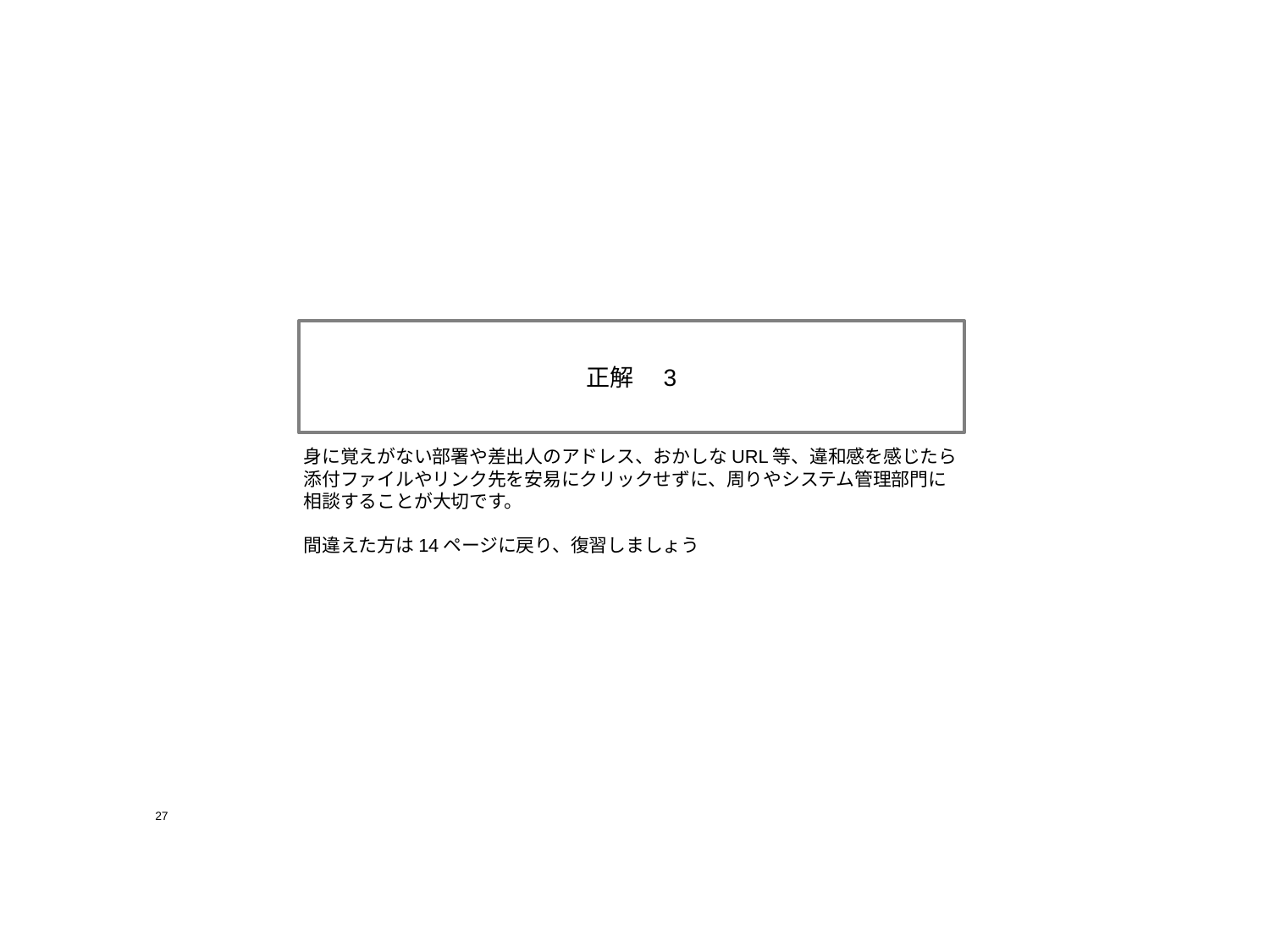

正解　3
身に覚えがない部署や差出人のアドレス、おかしなURL等、違和感を感じたら添付ファイルやリンク先を安易にクリックせずに、周りやシステム管理部門に相談することが大切です。

間違えた方は14ページに戻り、復習しましょう
27